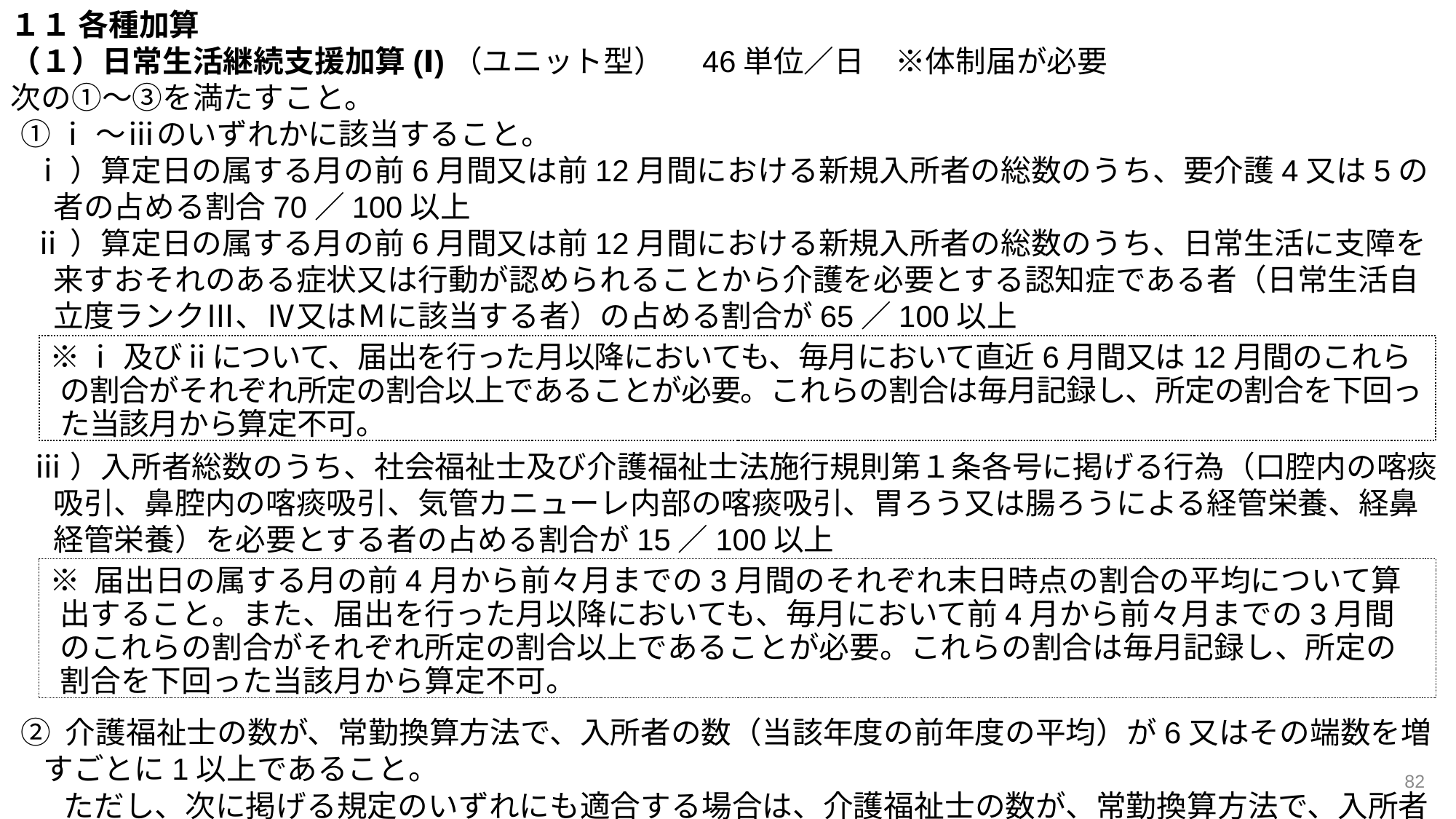

１１ 各種加算
（１）日常生活継続支援加算(Ⅰ)（ユニット型）　46単位／日　※体制届が必要
次の①～③を満たすこと。
① ⅰ～ⅲのいずれかに該当すること。
ⅰ）算定日の属する月の前6月間又は前12月間における新規入所者の総数のうち、要介護4又は5の者の占める割合70／100以上
ⅱ）算定日の属する月の前6月間又は前12月間における新規入所者の総数のうち、日常生活に支障を来すおそれのある症状又は行動が認められることから介護を必要とする認知症である者（日常生活自立度ランクⅢ、Ⅳ又はＭに該当する者）の占める割合が65／100以上

ⅲ）入所者総数のうち、社会福祉士及び介護福祉士法施行規則第１条各号に掲げる行為（口腔内の喀痰吸引、鼻腔内の喀痰吸引、気管カニューレ内部の喀痰吸引、胃ろう又は腸ろうによる経管栄養、経鼻経管栄養）を必要とする者の占める割合が15／100以上

② 介護福祉士の数が、常勤換算方法で、入所者の数（当該年度の前年度の平均）が6又はその端数を増すごとに1以上であること。
ただし、次に掲げる規定のいずれにも適合する場合は、介護福祉士の数が、常勤換算方法で、入所者
※ ⅰ及びⅱについて、届出を行った月以降においても、毎月において直近6月間又は12月間のこれらの割合がそれぞれ所定の割合以上であることが必要。これらの割合は毎月記録し、所定の割合を下回った当該月から算定不可。
※ 届出日の属する月の前4月から前々月までの3月間のそれぞれ末日時点の割合の平均について算出すること。また、届出を行った月以降においても、毎月において前4月から前々月までの3月間のこれらの割合がそれぞれ所定の割合以上であることが必要。これらの割合は毎月記録し、所定の割合を下回った当該月から算定不可。
82